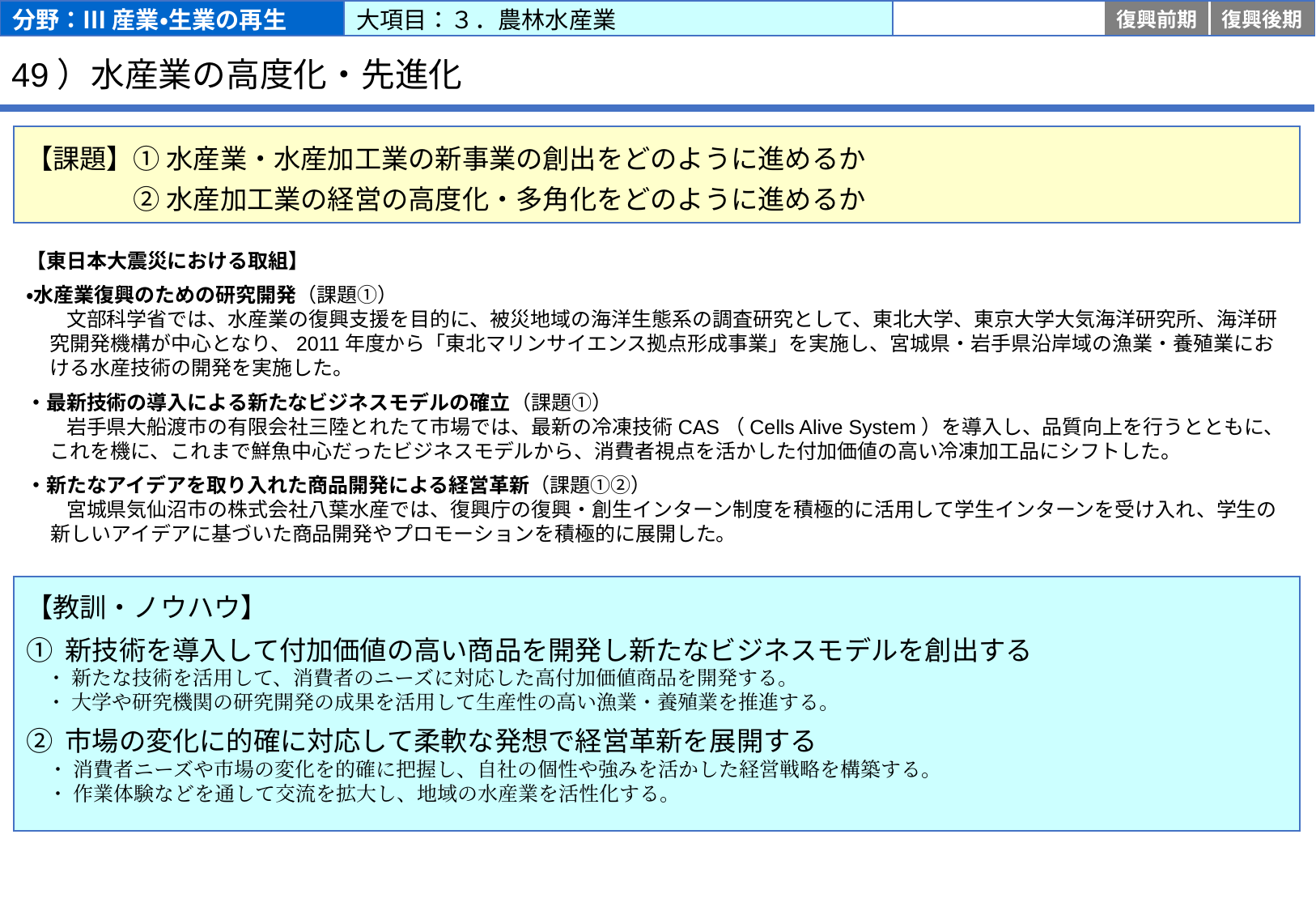

分野：Ⅲ 産業・生業の再生
大項目：３．農林水産業
応急
復旧
復興前期
復興後期

# 49）水産業の高度化・先進化
【課題】① 水産業・水産加工業の新事業の創出をどのように進めるか
　　　　② 水産加工業の経営の高度化・多角化をどのように進めるか
【東日本大震災における取組】
・水産業復興のための研究開発（課題①）
　　文部科学省では、水産業の復興支援を目的に、被災地域の海洋生態系の調査研究として、東北大学、東京大学大気海洋研究所、海洋研究開発機構が中心となり、2011年度から「東北マリンサイエンス拠点形成事業」を実施し、宮城県・岩手県沿岸域の漁業・養殖業における水産技術の開発を実施した。
・最新技術の導入による新たなビジネスモデルの確立（課題①）
　　岩手県大船渡市の有限会社三陸とれたて市場では、最新の冷凍技術CAS（Cells Alive System）を導入し、品質向上を行うとともに、これを機に、これまで鮮魚中心だったビジネスモデルから、消費者視点を活かした付加価値の高い冷凍加工品にシフトした。
・新たなアイデアを取り入れた商品開発による経営革新（課題①②）
　　宮城県気仙沼市の株式会社八葉水産では、復興庁の復興・創生インターン制度を積極的に活用して学生インターンを受け入れ、学生の新しいアイデアに基づいた商品開発やプロモーションを積極的に展開した。
【教訓・ノウハウ】
① 新技術を導入して付加価値の高い商品を開発し新たなビジネスモデルを創出する
　・ 新たな技術を活用して、消費者のニーズに対応した高付加価値商品を開発する。
　・ 大学や研究機関の研究開発の成果を活用して生産性の高い漁業・養殖業を推進する。
② 市場の変化に的確に対応して柔軟な発想で経営革新を展開する
　・ 消費者ニーズや市場の変化を的確に把握し、自社の個性や強みを活かした経営戦略を構築する。
　・ 作業体験などを通して交流を拡大し、地域の水産業を活性化する。